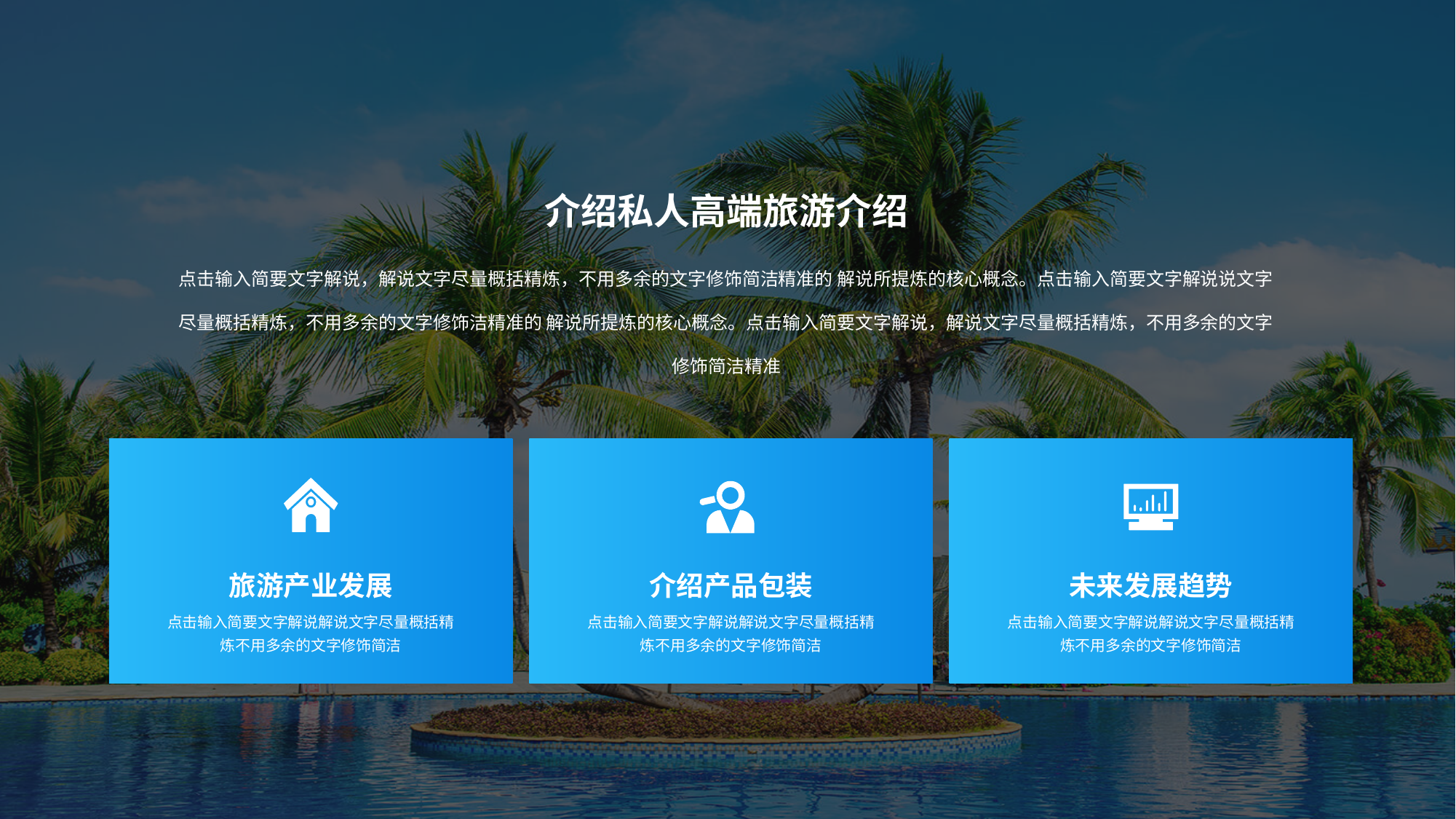

介绍私人高端旅游介绍
点击输入简要文字解说，解说文字尽量概括精炼，不用多余的文字修饰简洁精准的 解说所提炼的核心概念。点击输入简要文字解说说文字尽量概括精炼，不用多余的文字修饰洁精准的 解说所提炼的核心概念。点击输入简要文字解说，解说文字尽量概括精炼，不用多余的文字修饰简洁精准

旅游产业发展
点击输入简要文字解说解说文字尽量概括精炼不用多余的文字修饰简洁

介绍产品包装
点击输入简要文字解说解说文字尽量概括精炼不用多余的文字修饰简洁

未来发展趋势
点击输入简要文字解说解说文字尽量概括精炼不用多余的文字修饰简洁